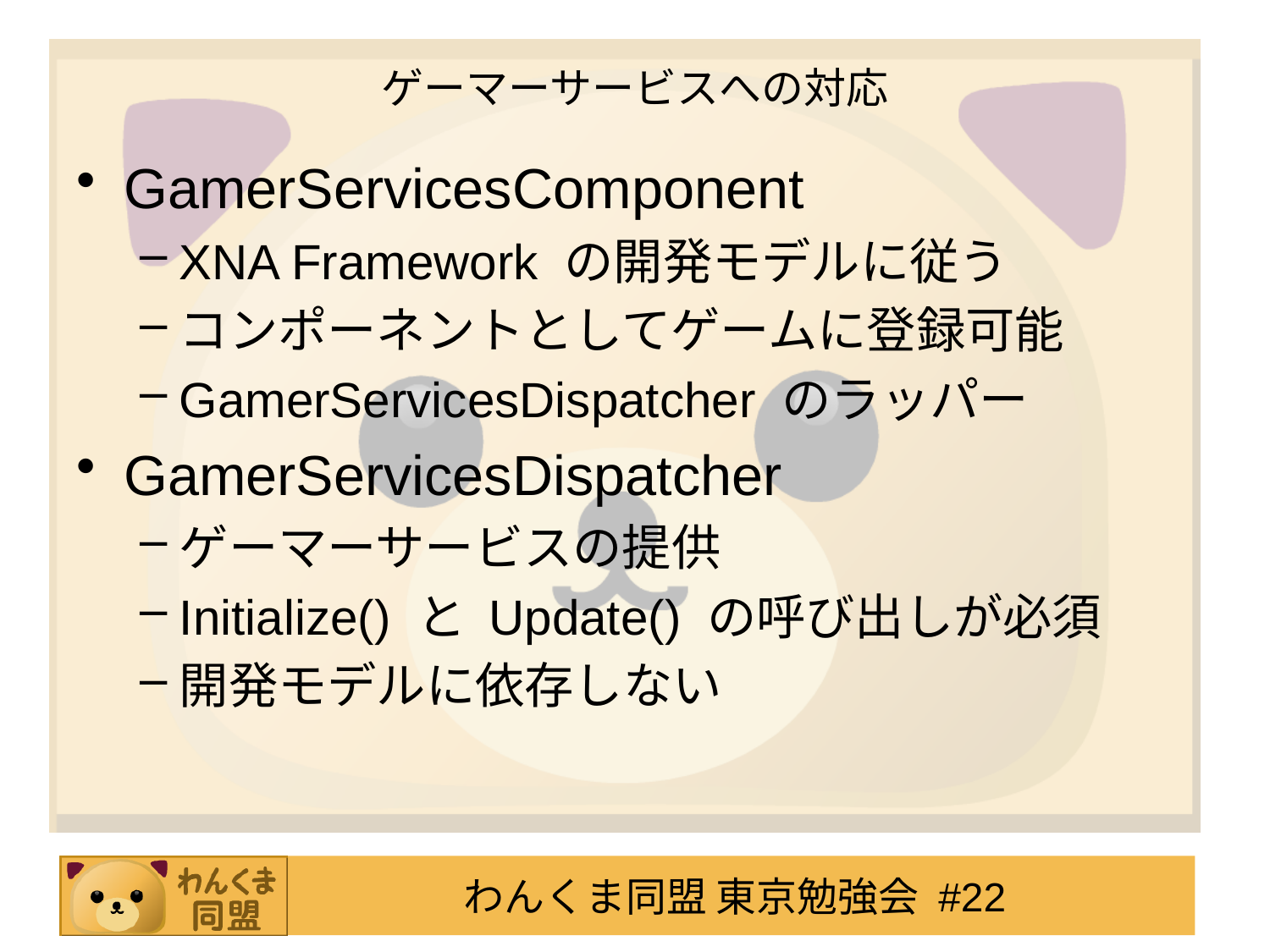

# ゲーマーサービスへの対応
GamerServicesComponent
XNA Framework の開発モデルに従う
コンポーネントとしてゲームに登録可能
GamerServicesDispatcher のラッパー
GamerServicesDispatcher
ゲーマーサービスの提供
Initialize() と Update() の呼び出しが必須
開発モデルに依存しない